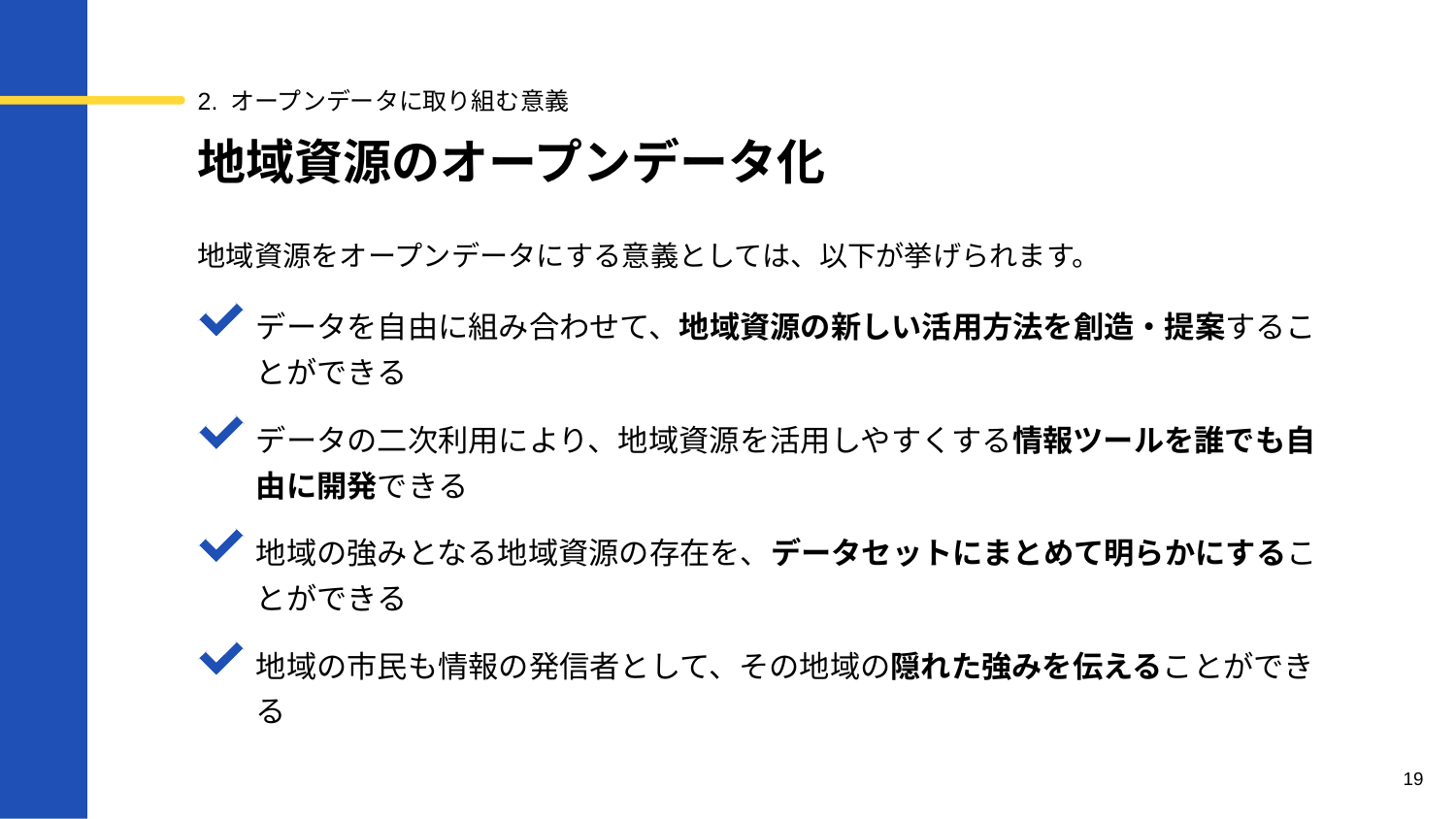

2. オープンデータに取り組む意義
# 地域資源のオープンデータ化
地域資源をオープンデータにする意義としては、以下が挙げられます。

データを自由に組み合わせて、地域資源の新しい活用方法を創造・提案することができる
データの二次利用により、地域資源を活用しやすくする情報ツールを誰でも自由に開発できる
地域の強みとなる地域資源の存在を、データセットにまとめて明らかにすることができる
地域の市民も情報の発信者として、その地域の隠れた強みを伝えることができる

19